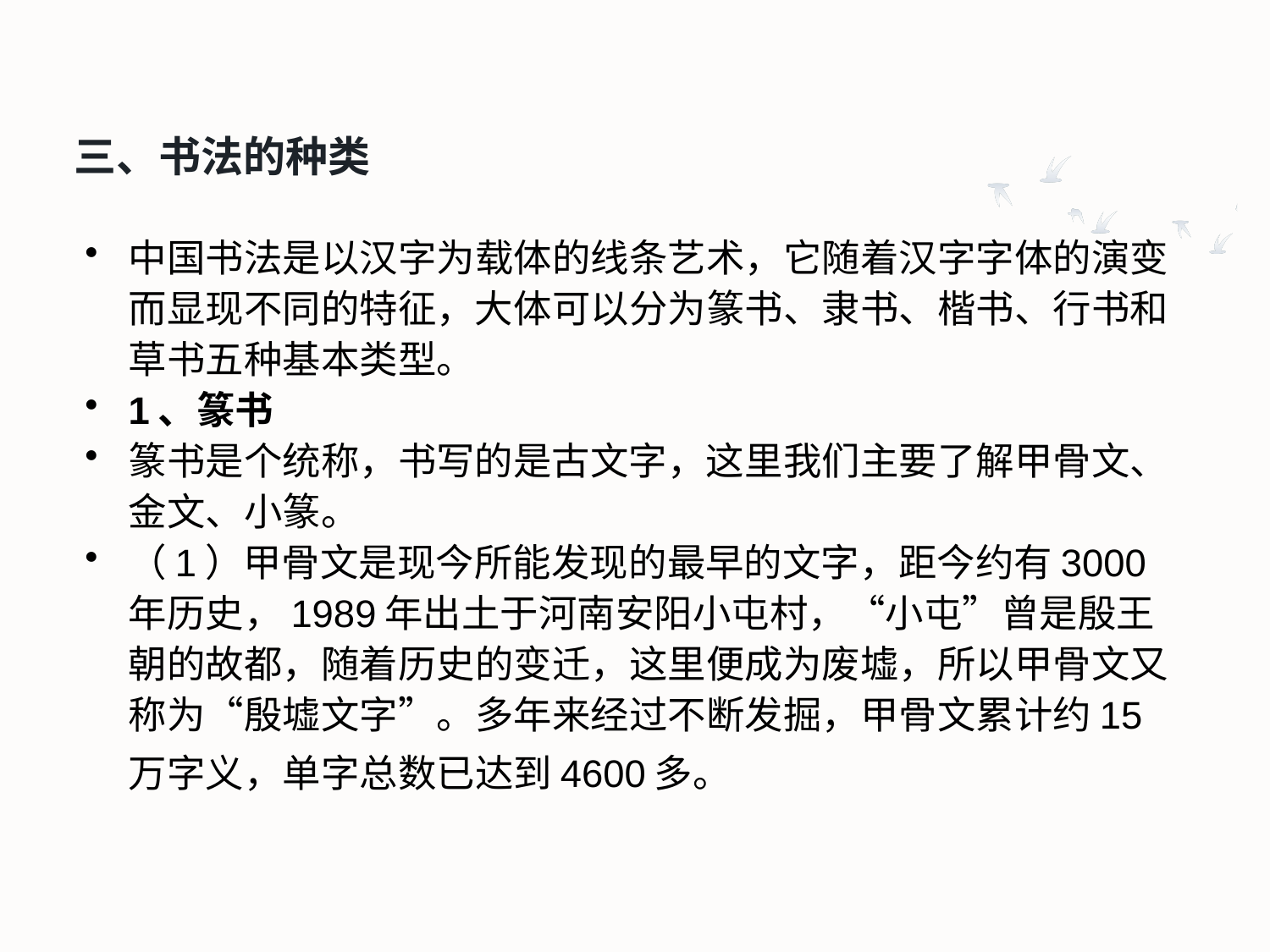

# 三、书法的种类
中国书法是以汉字为载体的线条艺术，它随着汉字字体的演变而显现不同的特征，大体可以分为篆书、隶书、楷书、行书和草书五种基本类型。
1、篆书
篆书是个统称，书写的是古文字，这里我们主要了解甲骨文、金文、小篆。
（1）甲骨文是现今所能发现的最早的文字，距今约有3000年历史，1989年出土于河南安阳小屯村，“小屯”曾是殷王朝的故都，随着历史的变迁，这里便成为废墟，所以甲骨文又称为“殷墟文字”。多年来经过不断发掘，甲骨文累计约15万字义，单字总数已达到4600多。